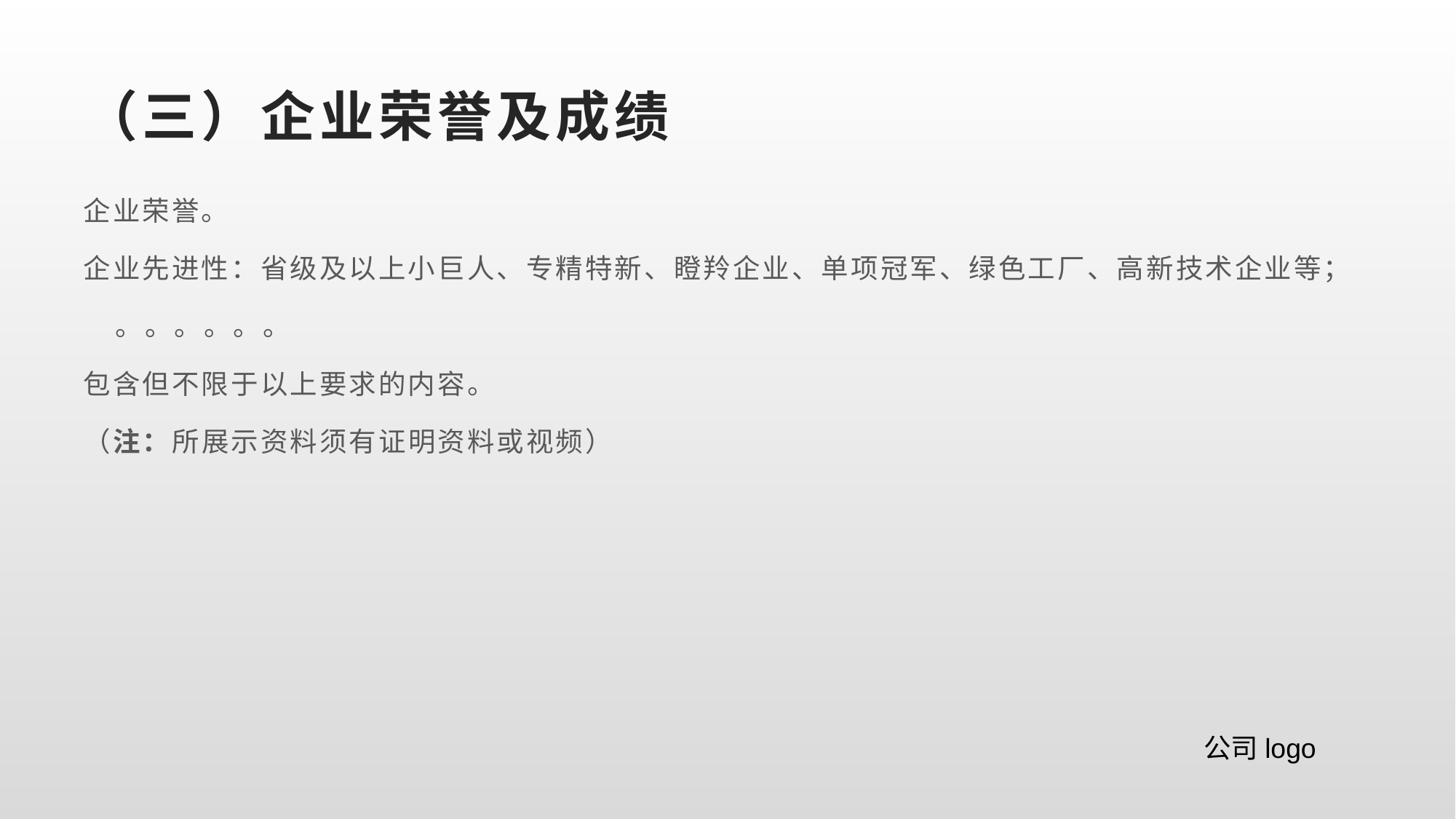

# （三）企业荣誉及成绩
企业荣誉。
企业先进性：省级及以上小巨人、专精特新、瞪羚企业、单项冠军、绿色工厂、高新技术企业等；
   。。。。。。
包含但不限于以上要求的内容。
（注：所展示资料须有证明资料或视频）